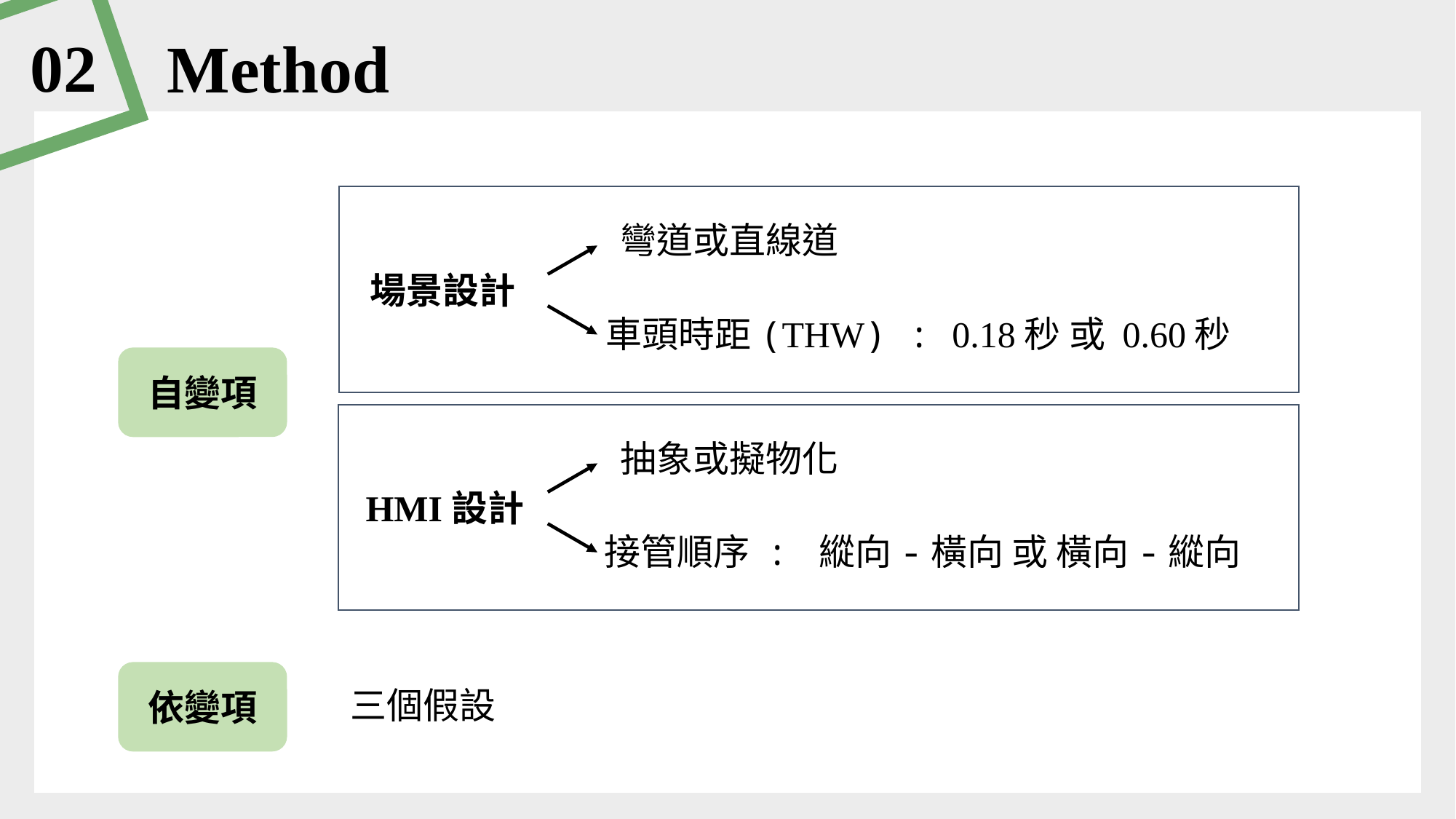

02
Method

彎道或直線道
場景設計
車頭時距(THW) : 0.18秒 或 0.60秒

自變項

抽象或擬物化
HMI設計
接管順序 : 縱向-橫向 或 橫向-縱向

依變項
三個假設